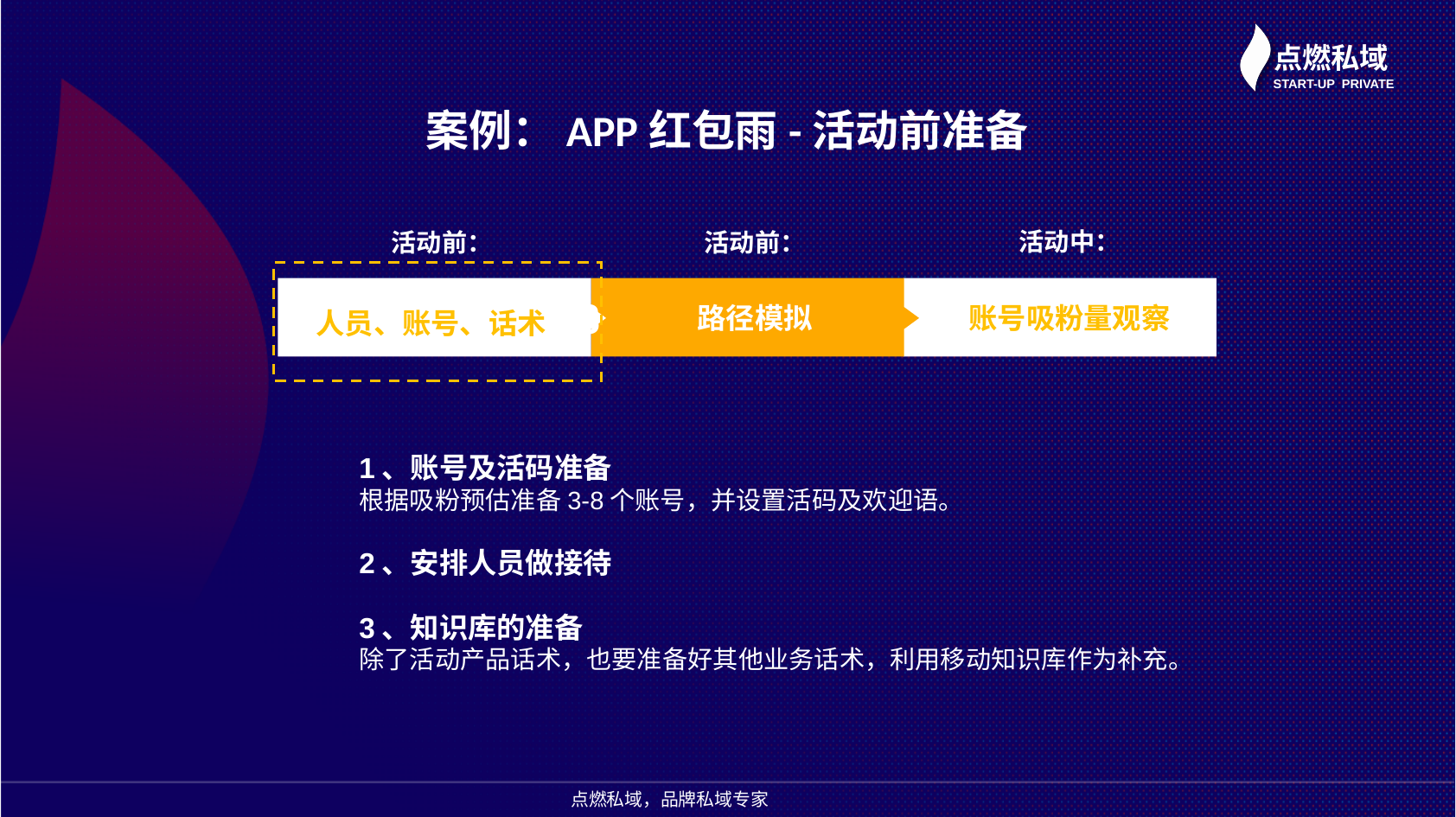

案例：APP红包雨-活动前准备
0
活动中：
活动前：
活动前：

   人员、账号、话术28
路径模拟
账号吸粉量观察
1、账号及活码准备
根据吸粉预估准备3-8个账号，并设置活码及欢迎语。

2、安排人员做接待

3、知识库的准备
除了活动产品话术，也要准备好其他业务话术，利用移动知识库作为补充。
点燃私域，品牌私域专家